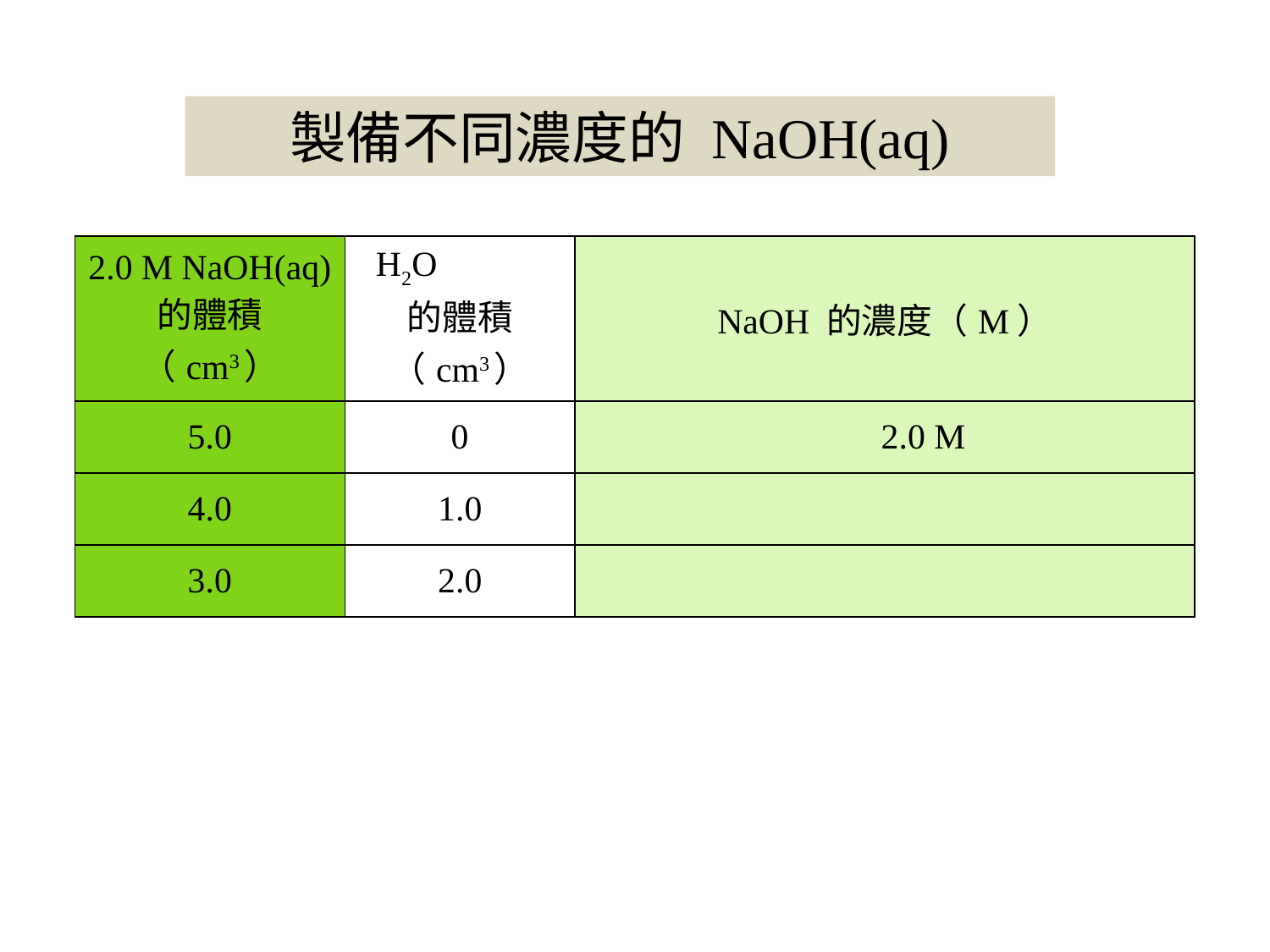

製備不同濃度的 NaOH(aq)
| 2.0 M NaOH(aq) 的體積（cm3） | H2O 的體積（cm3） | NaOH 的濃度（M） |
| --- | --- | --- |
| 5.0 | 0 | 2.0 M |
| 4.0 | 1.0 |  |
| 3.0 | 2.0 |  |